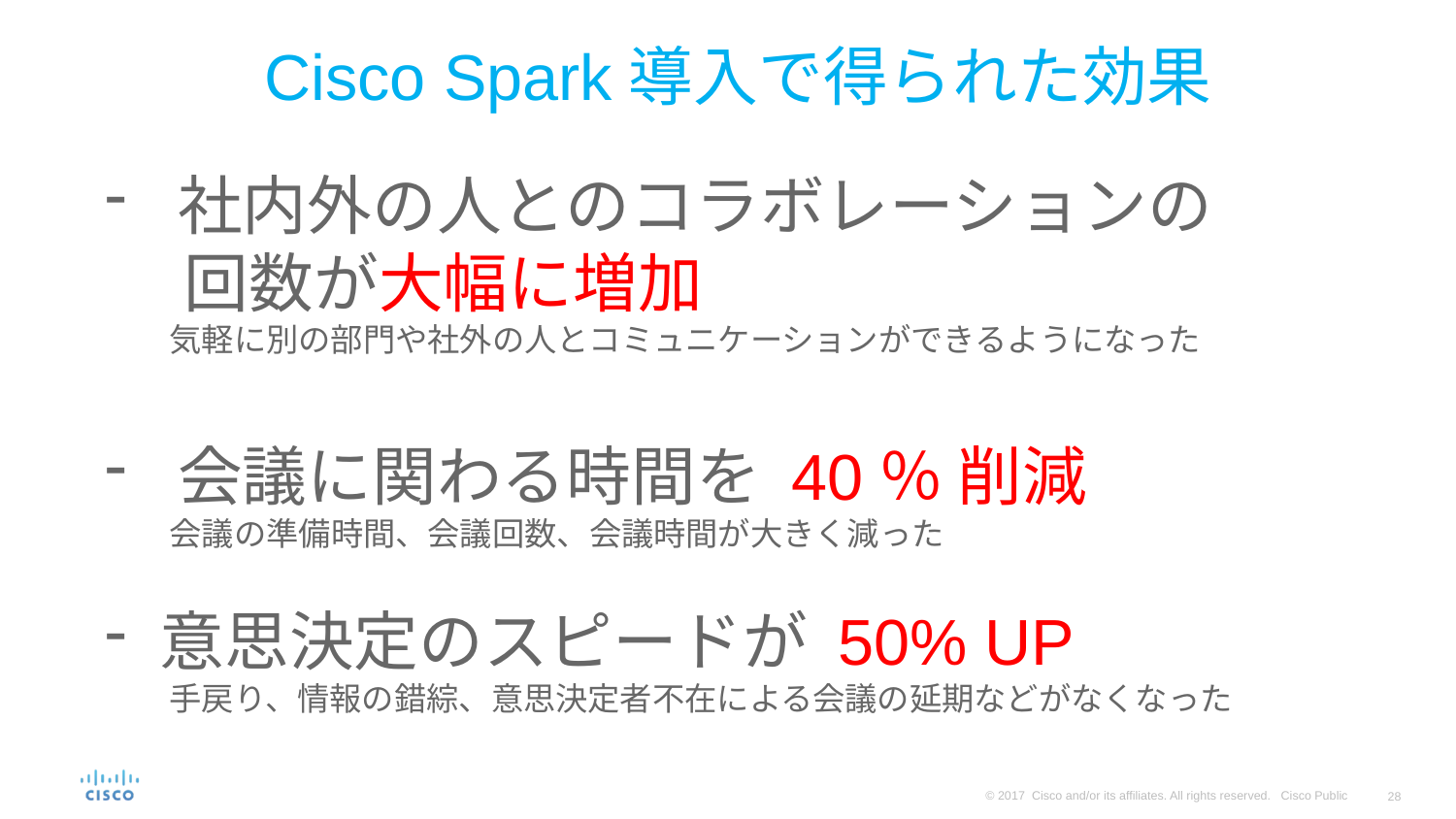

Cisco Spark導入で得られた効果
社内外の人とのコラボレーションの
　 回数が大幅に増加
　　気軽に別の部門や社外の人とコミュニケーションができるようになった

会議に関わる時間を 40％ 削減
　　会議の準備時間、会議回数、会議時間が大きく減った

意思決定のスピードが 50% UP
　　手戻り、情報の錯綜、意思決定者不在による会議の延期などがなくなった